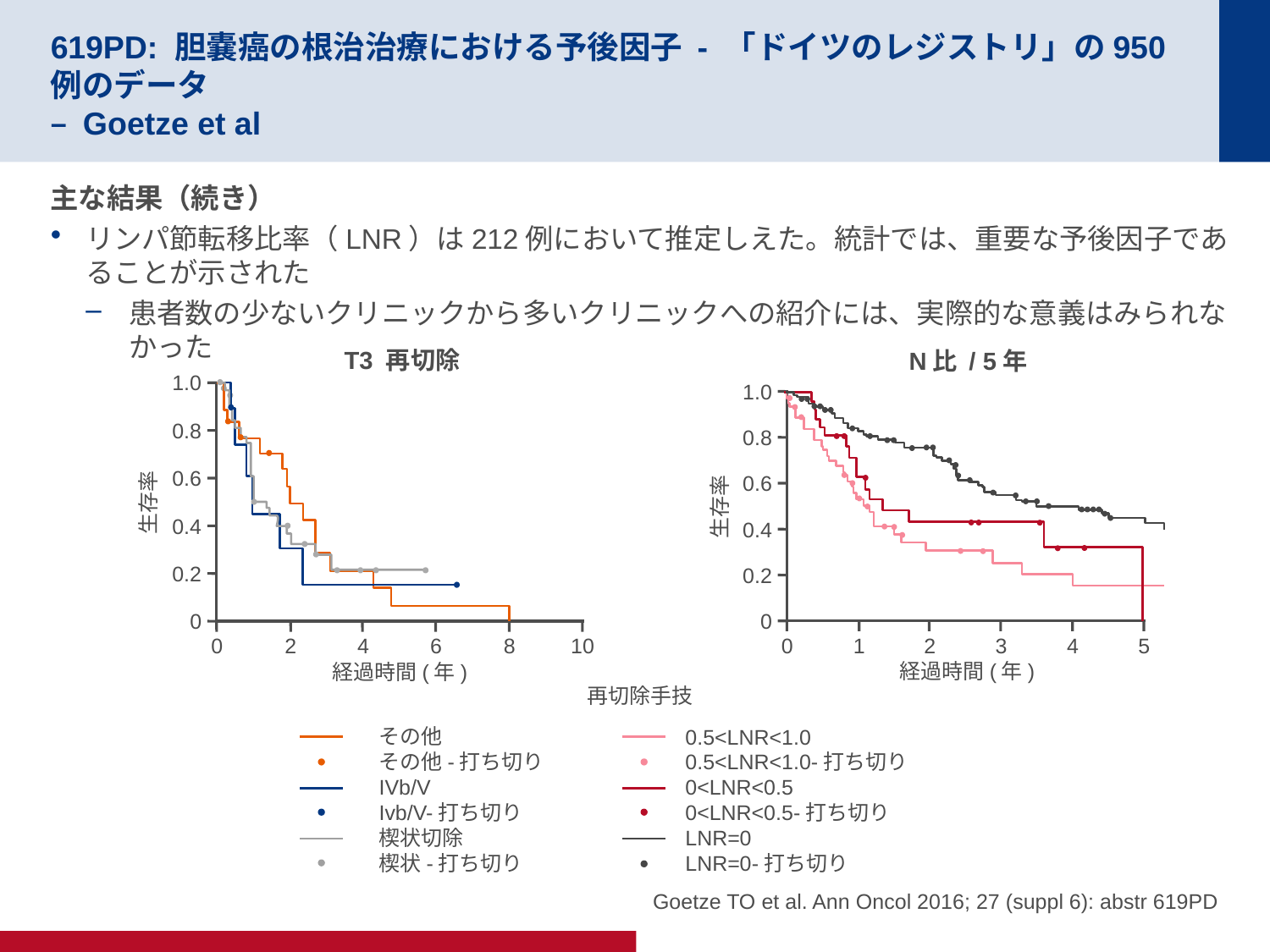

# 619PD: 胆嚢癌の根治治療における予後因子 - 「ドイツのレジストリ」の950例のデータ – Goetze et al
主な結果（続き）
リンパ節転移比率（LNR）は212例において推定しえた。統計では、重要な予後因子であることが示された
患者数の少ないクリニックから多いクリニックへの紹介には、実際的な意義はみられなかった
T3 再切除
1.0

0.8
0.6
生存率
0.4
0.2
0
0
2
4
6
8
10
経過時間(年)

N比 / 5年
1.0

0.8
0.6
生存率
0.4
0.2
0
0
1
2
3
4
5
経過時間(年)

再切除手技
その他
その他-打ち切り
IVb/V
Ivb/V-打ち切り
楔状切除
楔状-打ち切り
0.5<LNR<1.0
0.5<LNR<1.0-打ち切り
0<LNR<0.5
0<LNR<0.5-打ち切り
LNR=0
LNR=0-打ち切り

 Goetze TO et al. Ann Oncol 2016; 27 (suppl 6): abstr 619PD